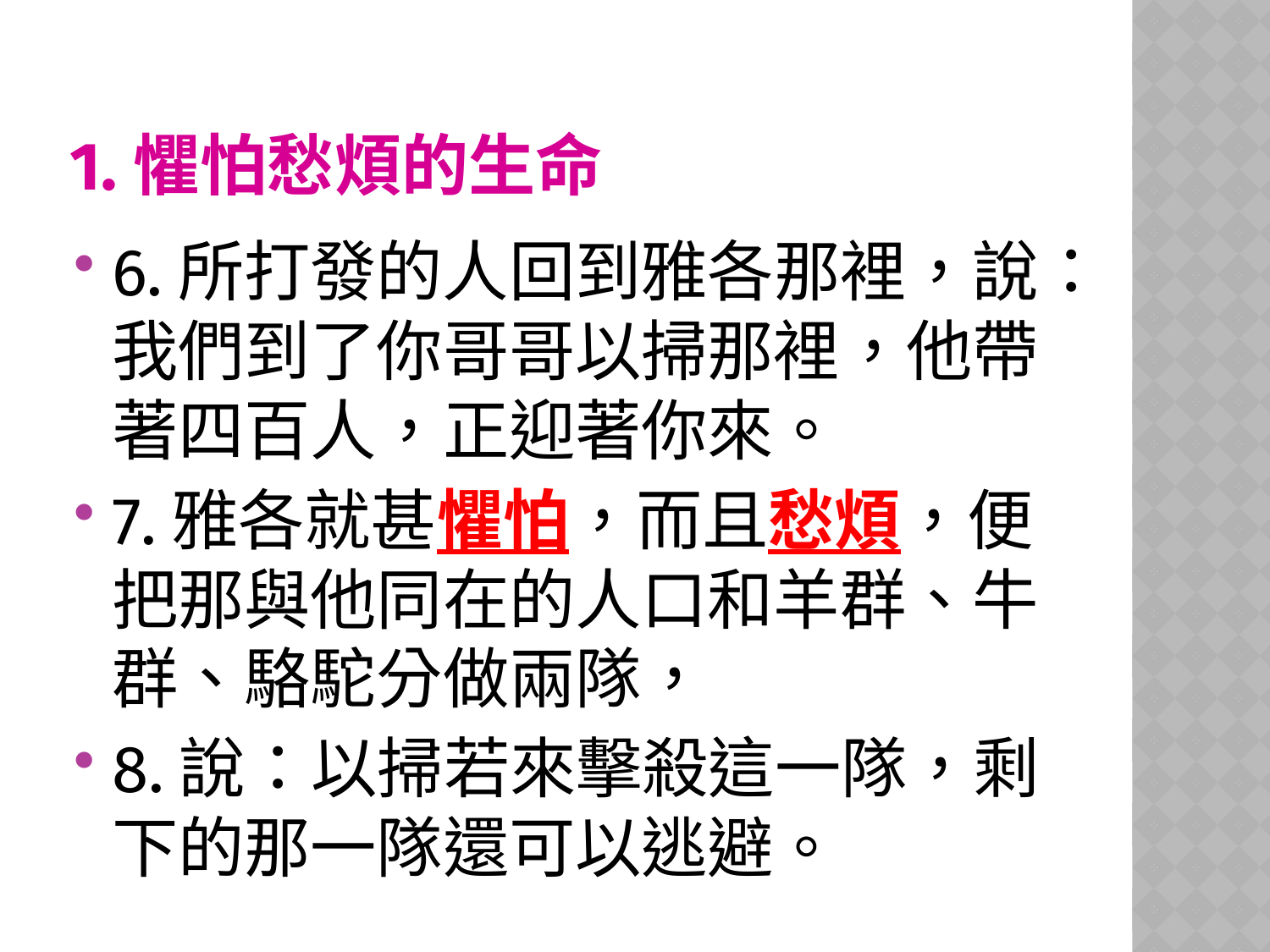

# 1.懼怕愁煩的生命
6.所打發的人回到雅各那裡，說：我們到了你哥哥以掃那裡，他帶著四百人，正迎著你來。
7.雅各就甚懼怕，而且愁煩，便把那與他同在的人口和羊群、牛群、駱駝分做兩隊，
8.說：以掃若來擊殺這一隊，剩下的那一隊還可以逃避。